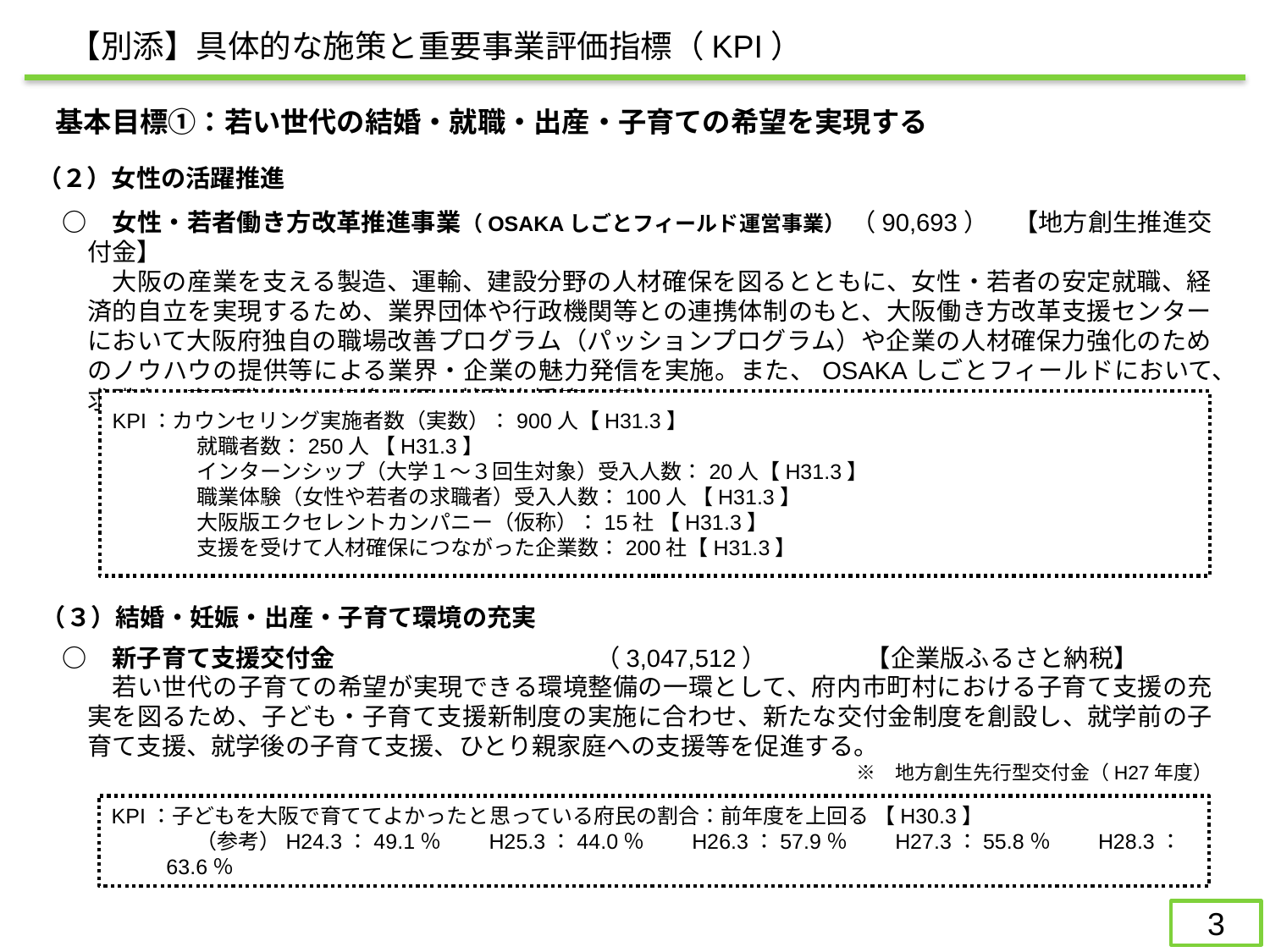

【別添】具体的な施策と重要事業評価指標（KPI）
　基本目標①：若い世代の結婚・就職・出産・子育ての希望を実現する
（２）女性の活躍推進
○	　女性・若者働き方改革推進事業（OSAKAしごとフィールド運営事業） （90,693）　【地方創生推進交付金】
　　大阪の産業を支える製造、運輸、建設分野の人材確保を図るとともに、女性・若者の安定就職、経済的自立を実現するため、業界団体や行政機関等との連携体制のもと、大阪働き方改革支援センターにおいて大阪府独自の職場改善プログラム（パッションプログラム）や企業の人材確保力強化のためのノウハウの提供等による業界・企業の魅力発信を実施。また、OSAKAしごとフィールドにおいて、求職者の事務職志向の転換を促す就職支援等を実施。
※　地方創生推進交付金（H28・29年度）
KPI：カウンセリング実施者数（実数）：900人【H31.3】
　　　　就職者数：250人 【H31.3】
　　　　インターンシップ（大学１～３回生対象）受入人数：20人【H31.3】
　　　　職業体験（女性や若者の求職者）受入人数：100人 【H31.3】
　　　　大阪版エクセレントカンパニー（仮称）：15社 【H31.3】
　　　　支援を受けて人材確保につながった企業数：200社【H31.3】
（３）結婚・妊娠・出産・子育て環境の充実
○	　新子育て支援交付金			（3,047,512）　　　　【企業版ふるさと納税】
　　若い世代の子育ての希望が実現できる環境整備の一環として、府内市町村における子育て支援の充実を図るため、子ども・子育て支援新制度の実施に合わせ、新たな交付金制度を創設し、就学前の子育て支援、就学後の子育て支援、ひとり親家庭への支援等を促進する。
　※　地方創生先行型交付金（H27年度）
KPI：子どもを大阪で育ててよかったと思っている府民の割合：前年度を上回る 【H30.3】
　　　　（参考）H24.3：49.1％　　H25.3：44.0％　　H26.3：57.9％　　H27.3：55.8％　　H28.3：63.6％
3